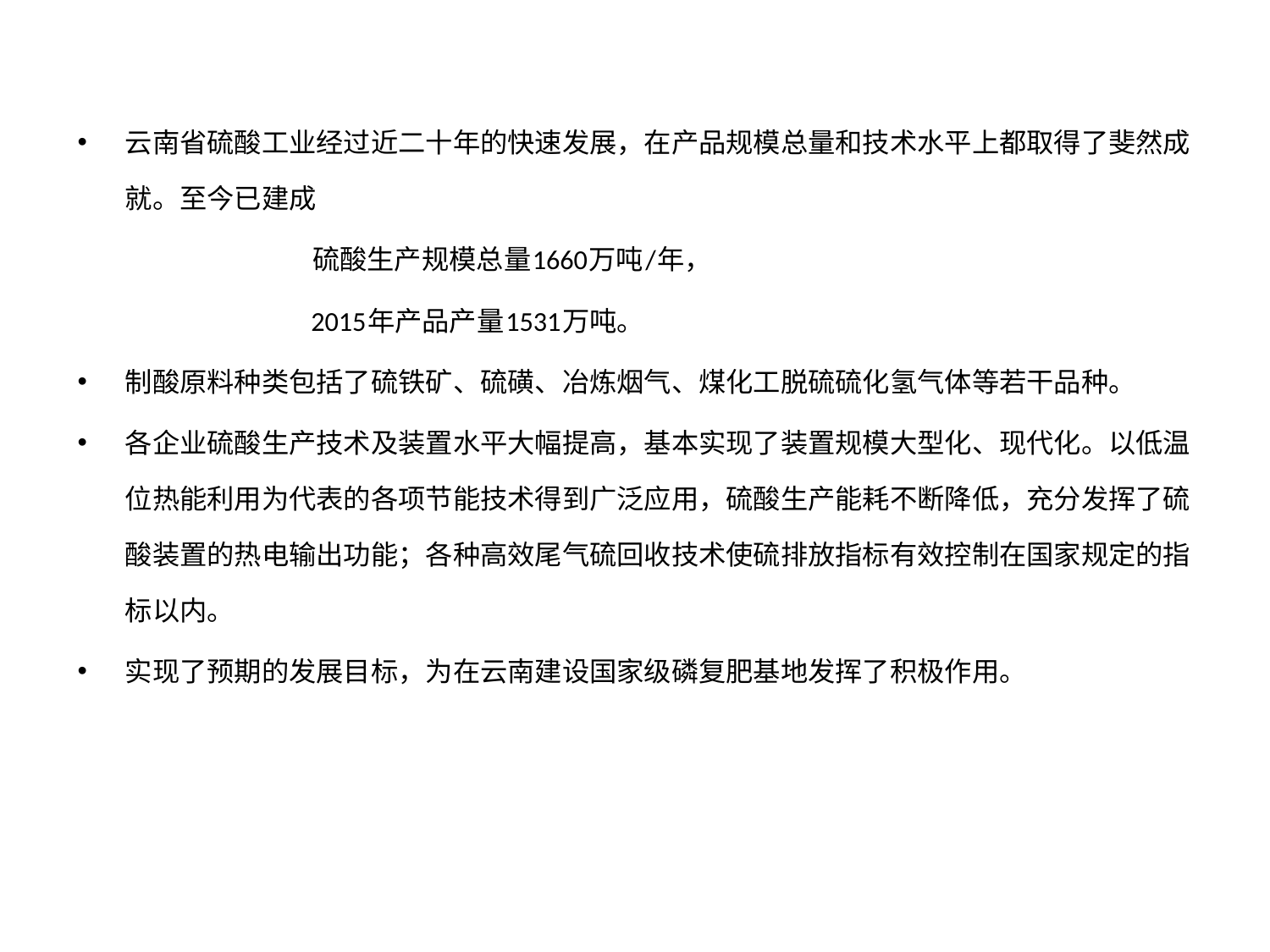

云南省硫酸工业经过近二十年的快速发展，在产品规模总量和技术水平上都取得了斐然成就。至今已建成
                                      硫酸生产规模总量1660万吨/年，
                                      2015年产品产量1531万吨。
制酸原料种类包括了硫铁矿、硫磺、冶炼烟气、煤化工脱硫硫化氢气体等若干品种。
各企业硫酸生产技术及装置水平大幅提高，基本实现了装置规模大型化、现代化。以低温位热能利用为代表的各项节能技术得到广泛应用，硫酸生产能耗不断降低，充分发挥了硫酸装置的热电输出功能；各种高效尾气硫回收技术使硫排放指标有效控制在国家规定的指标以内。
实现了预期的发展目标，为在云南建设国家级磷复肥基地发挥了积极作用。